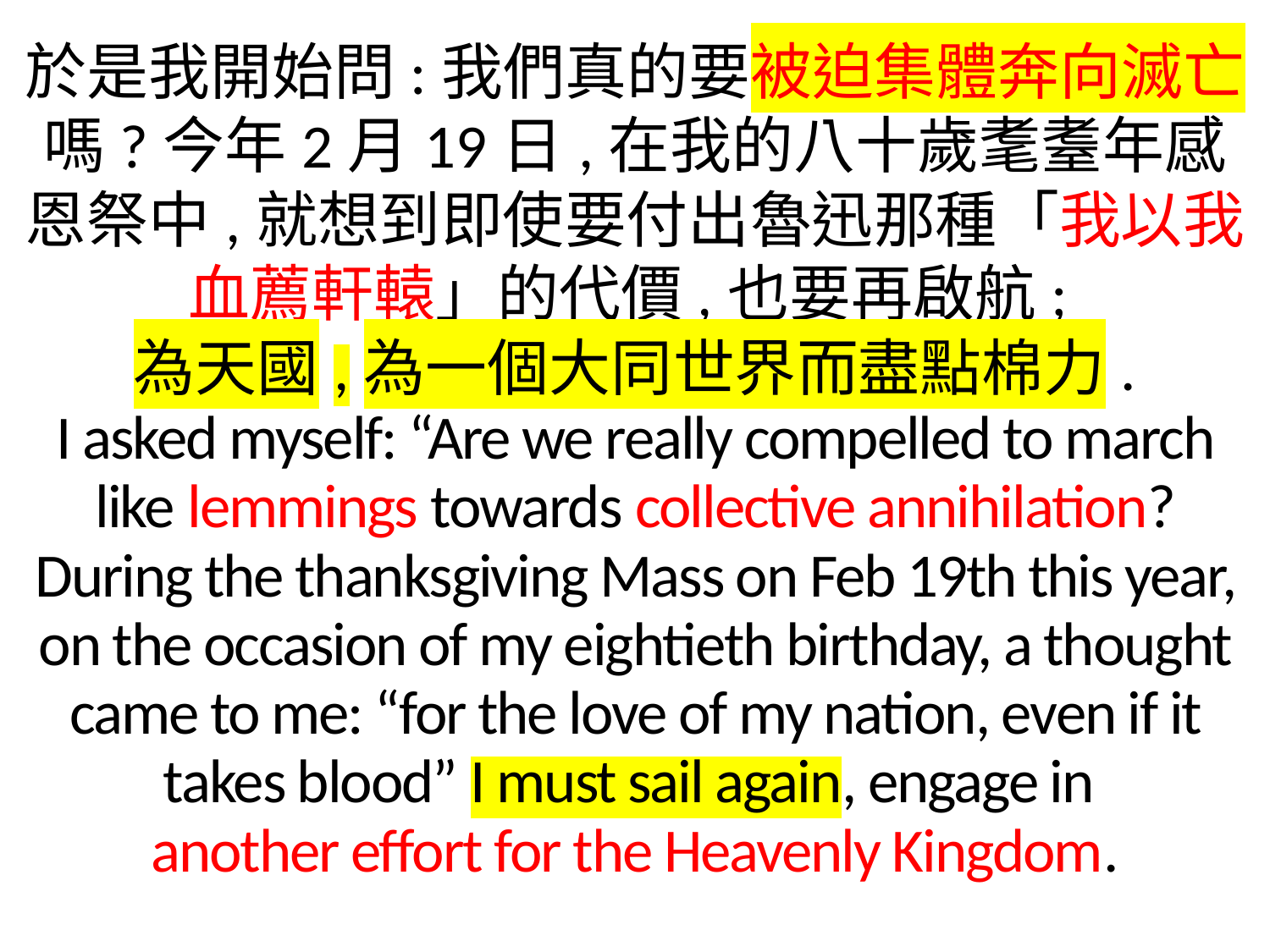

於是我開始問:我們真的要被迫集體奔向滅亡嗎?今年2月19日,在我的八十歲耄耋年感恩祭中,就想到即使要付出魯迅那種「我以我血薦軒轅」的代價,也要再啟航;
為天國,為一個大同世界而盡點棉力.
I asked myself: “Are we really compelled to march like lemmings towards collective annihilation? During the thanksgiving Mass on Feb 19th this year, on the occasion of my eightieth birthday, a thought came to me: “for the love of my nation, even if it takes blood” I must sail again, engage in
another effort for the Heavenly Kingdom.